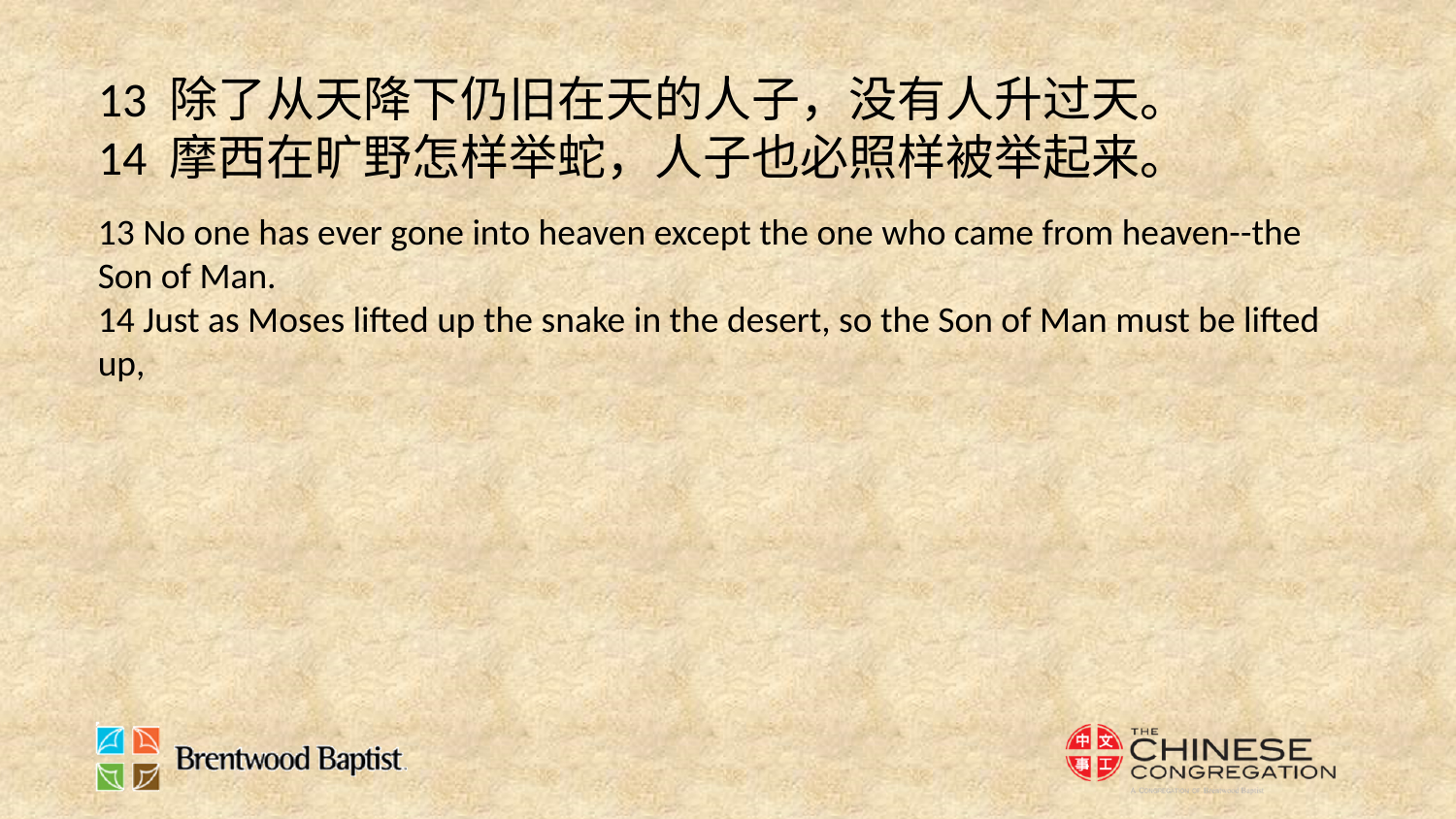

13 除了从天降下仍旧在天的人子，没有人升过天。
14 摩西在旷野怎样举蛇，人子也必照样被举起来。

13 No one has ever gone into heaven except the one who came from heaven--the Son of Man.
14 Just as Moses lifted up the snake in the desert, so the Son of Man must be lifted up,